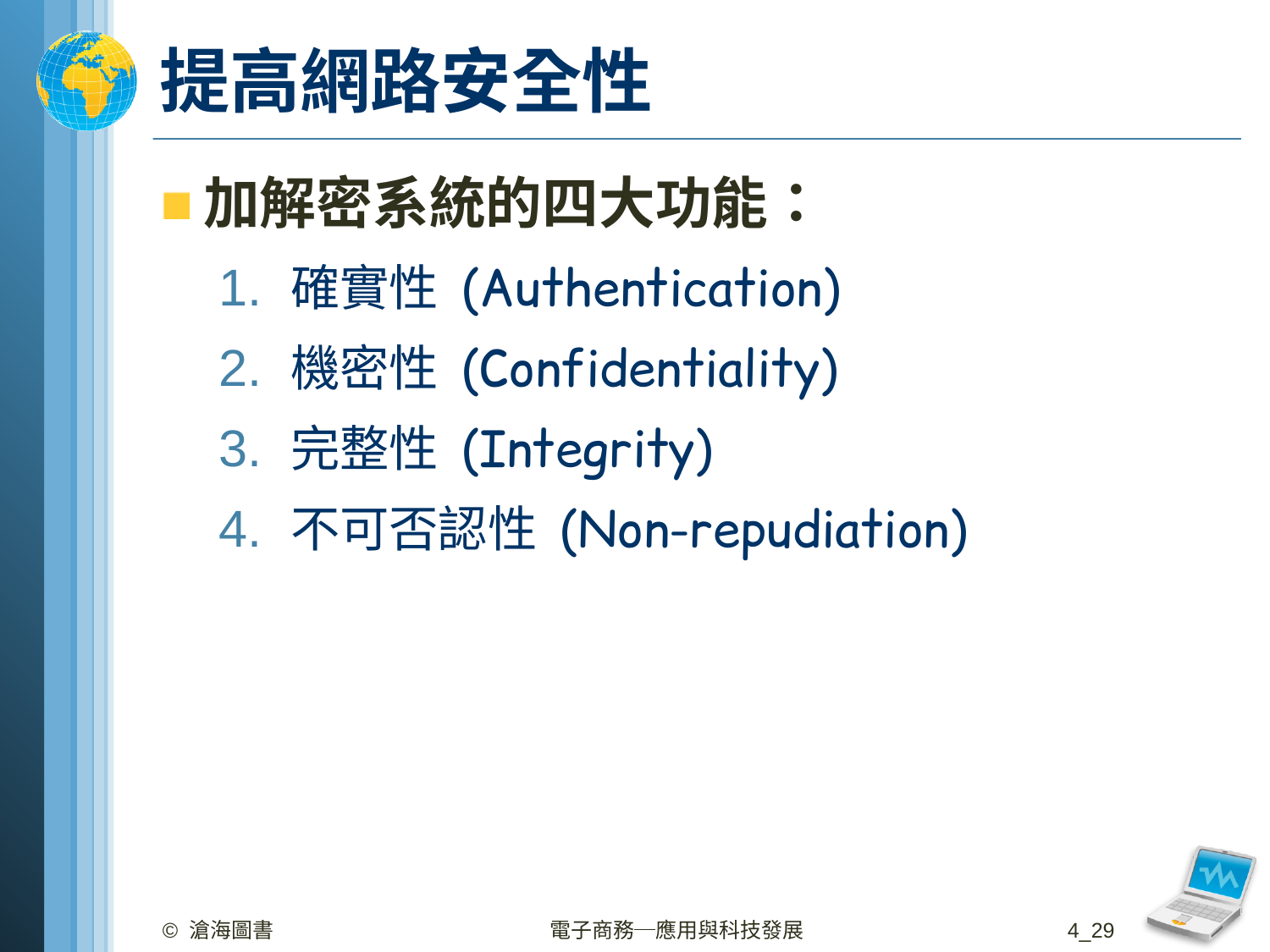

# 提高網路安全性
加解密系統的四大功能：
確實性 (Authentication)
機密性 (Confidentiality)
完整性 (Integrity)
不可否認性 (Non-repudiation)
© 滄海圖書
電子商務─應用與科技發展
4_29